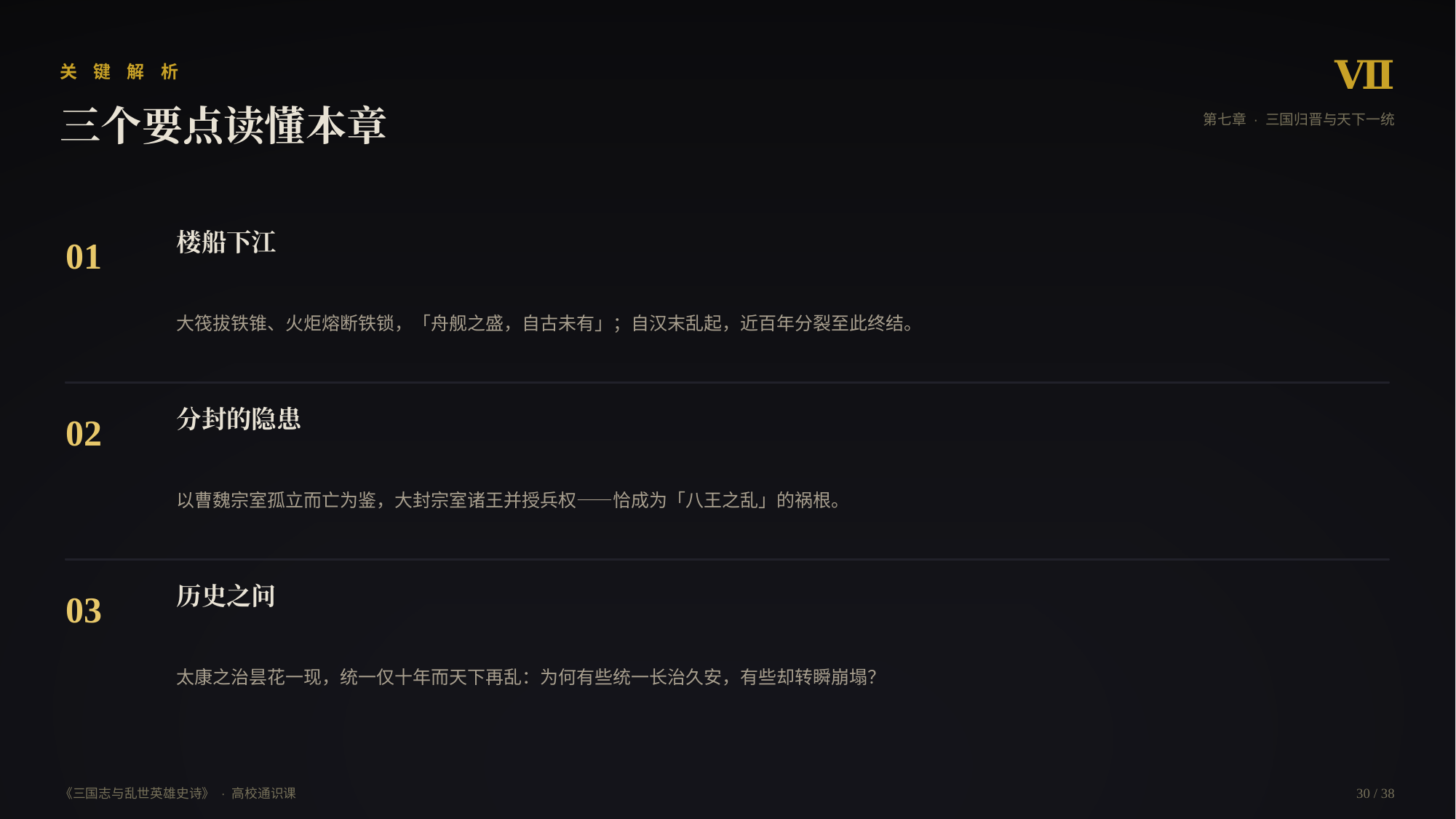

Ⅶ
关 键 解 析
三个要点读懂本章
第七章 · 三国归晋与天下一统
楼船下江
01
大筏拔铁锥、火炬熔断铁锁，「舟舰之盛，自古未有」；自汉末乱起，近百年分裂至此终结。

分封的隐患
02
以曹魏宗室孤立而亡为鉴，大封宗室诸王并授兵权——恰成为「八王之乱」的祸根。

历史之问
03
太康之治昙花一现，统一仅十年而天下再乱：为何有些统一长治久安，有些却转瞬崩塌？
《三国志与乱世英雄史诗》 · 高校通识课
30 / 38